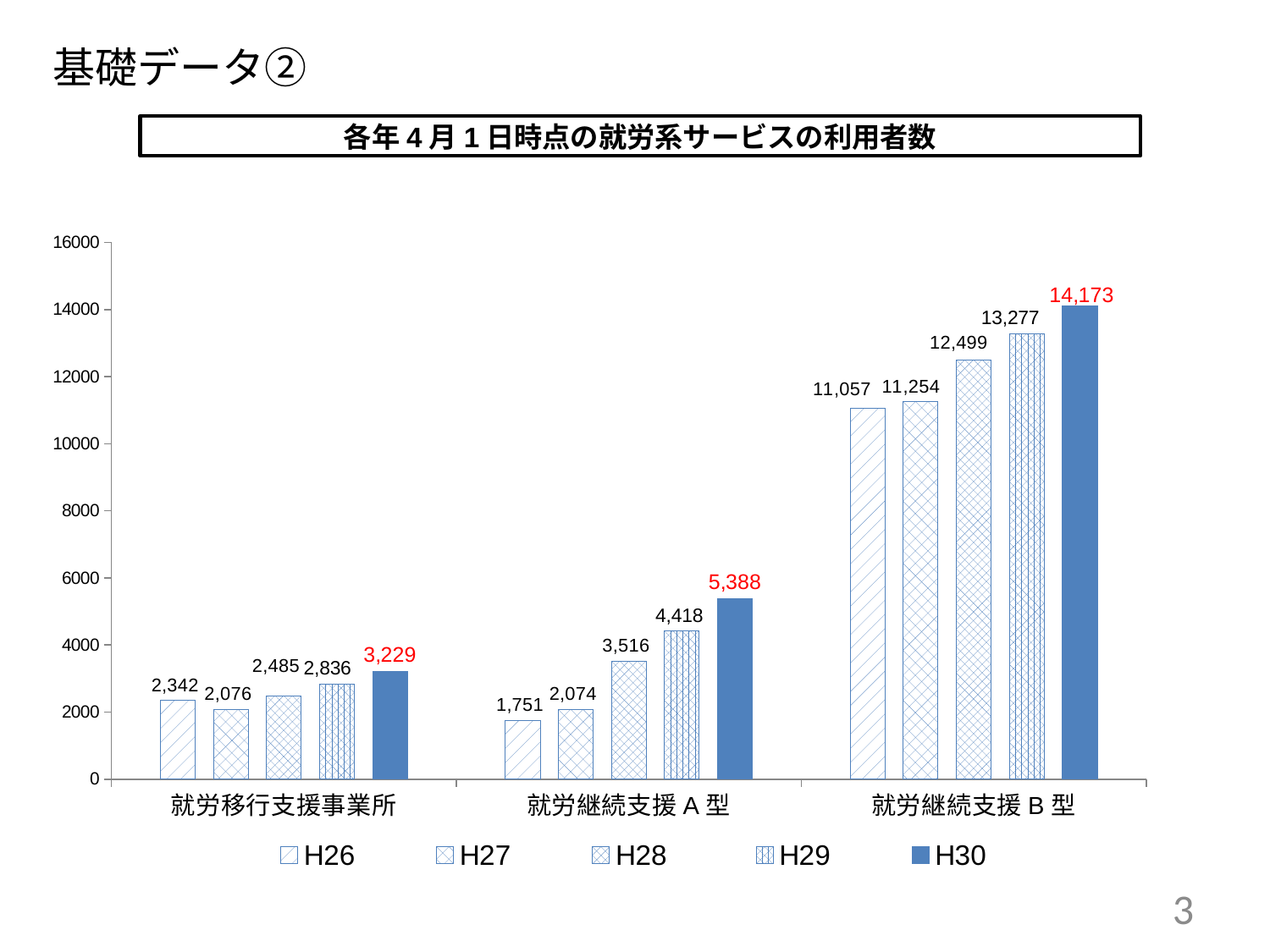

基礎データ②
各年4月1日時点の就労系サービスの利用者数

### Chart

| Category | H26 | H27 | H28  | H29 | H30 |
|---|---|---|---|---|---|
| 就労移行支援事業所 | 2342.0 | 2076.0 | 2485.0 | 2836.0 | 3216.0 |
| 就労継続支援A型 | 1751.0 | 2074.0 | 3516.0 | 4418.0 | 5386.0 |
| 就労継続支援B型 | 11057.0 | 11254.0 | 12499.0 | 13277.0 | 14119.0 |
3